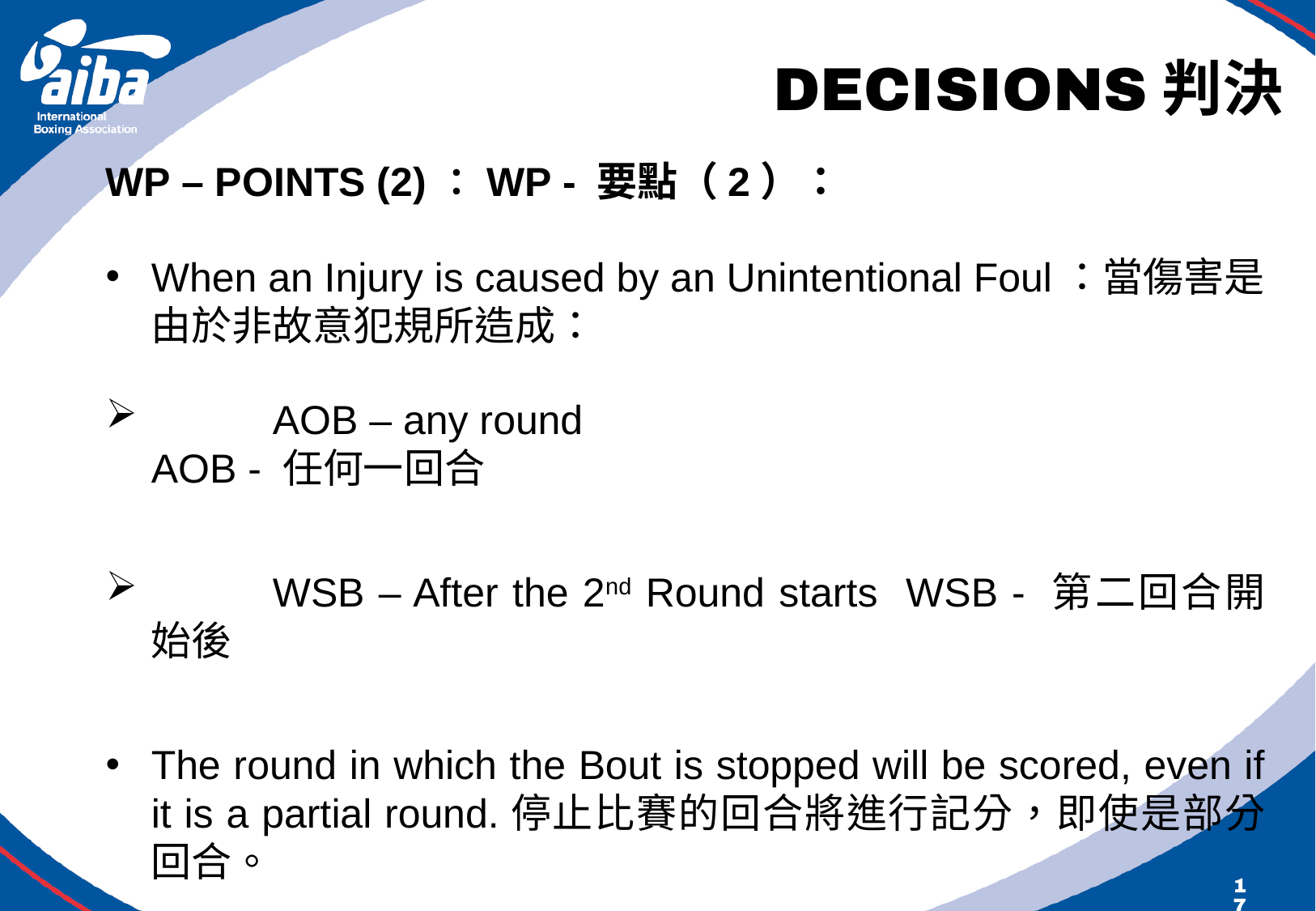

# DECISIONS判決
WP – POINTS (2)：WP - 要點（2）：

When an Injury is caused by an Unintentional Foul：當傷害是由於非故意犯規所造成：

	AOB – any round
AOB - 任何一回合

	WSB – After the 2nd Round starts  WSB - 第二回合開始後

The round in which the Bout is stopped will be scored, even if it is a partial round.停止比賽的回合將進行記分，即使是部分回合。

176